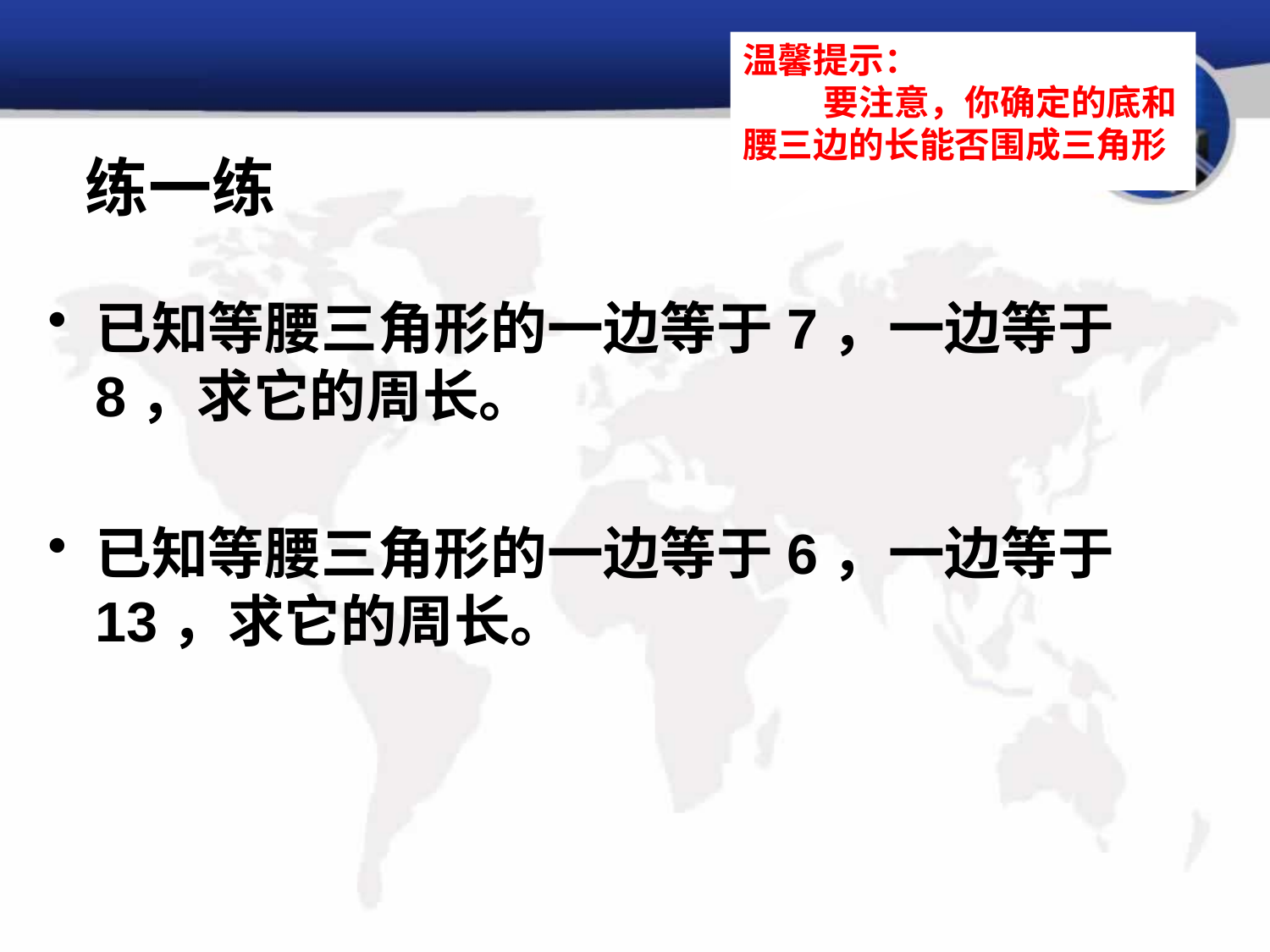

温馨提示：
         要注意，你确定的底和腰三边的长能否围成三角形
# 练一练
已知等腰三角形的一边等于7，一边等于8，求它的周长。

已知等腰三角形的一边等于6，一边等于13，求它的周长。